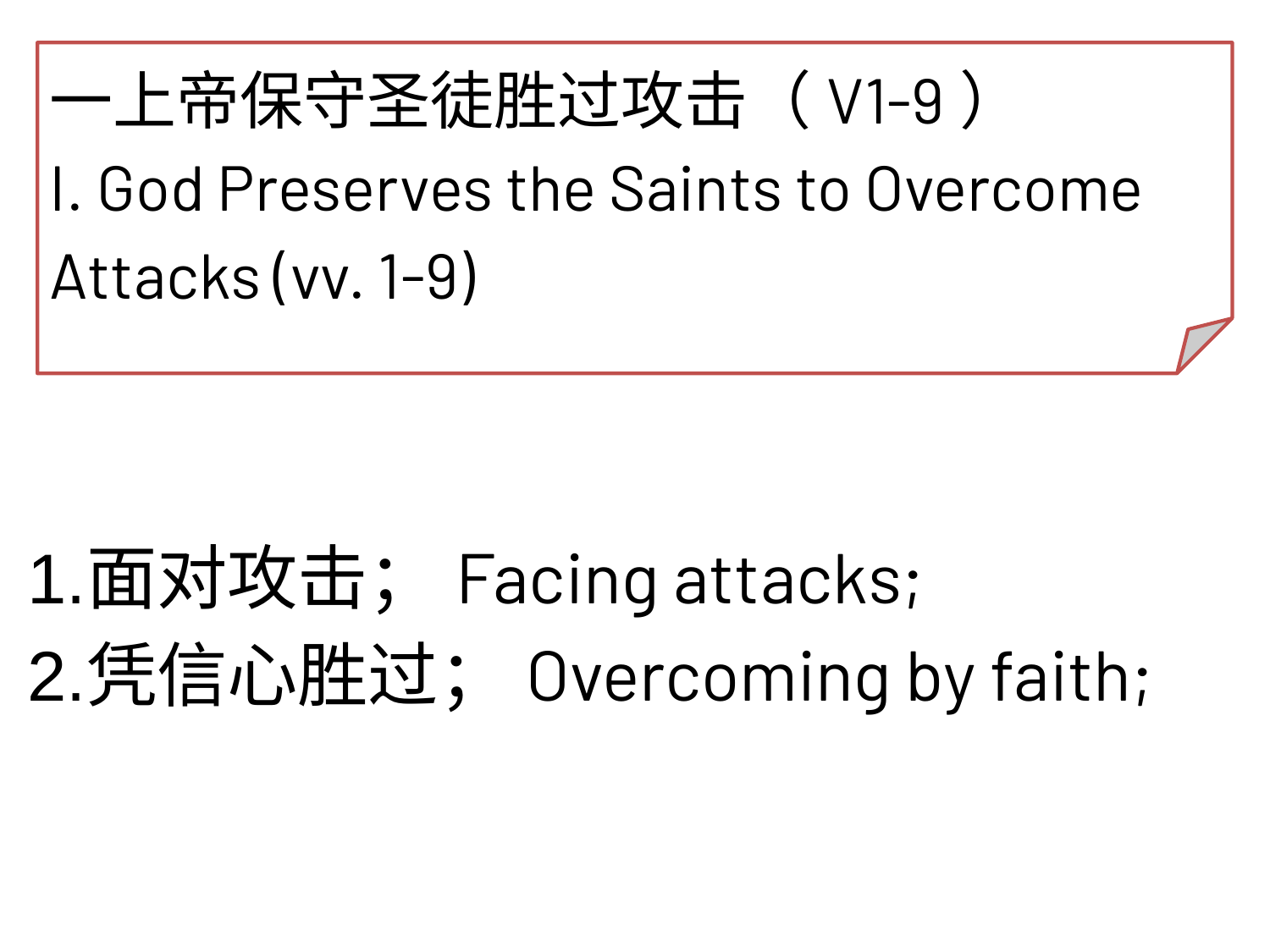

一上帝保守圣徒胜过攻击（V1-9）
I. God Preserves the Saints to Overcome Attacks (vv. 1-9)
面对攻击；Facing attacks;
凭信心胜过；Overcoming by faith;